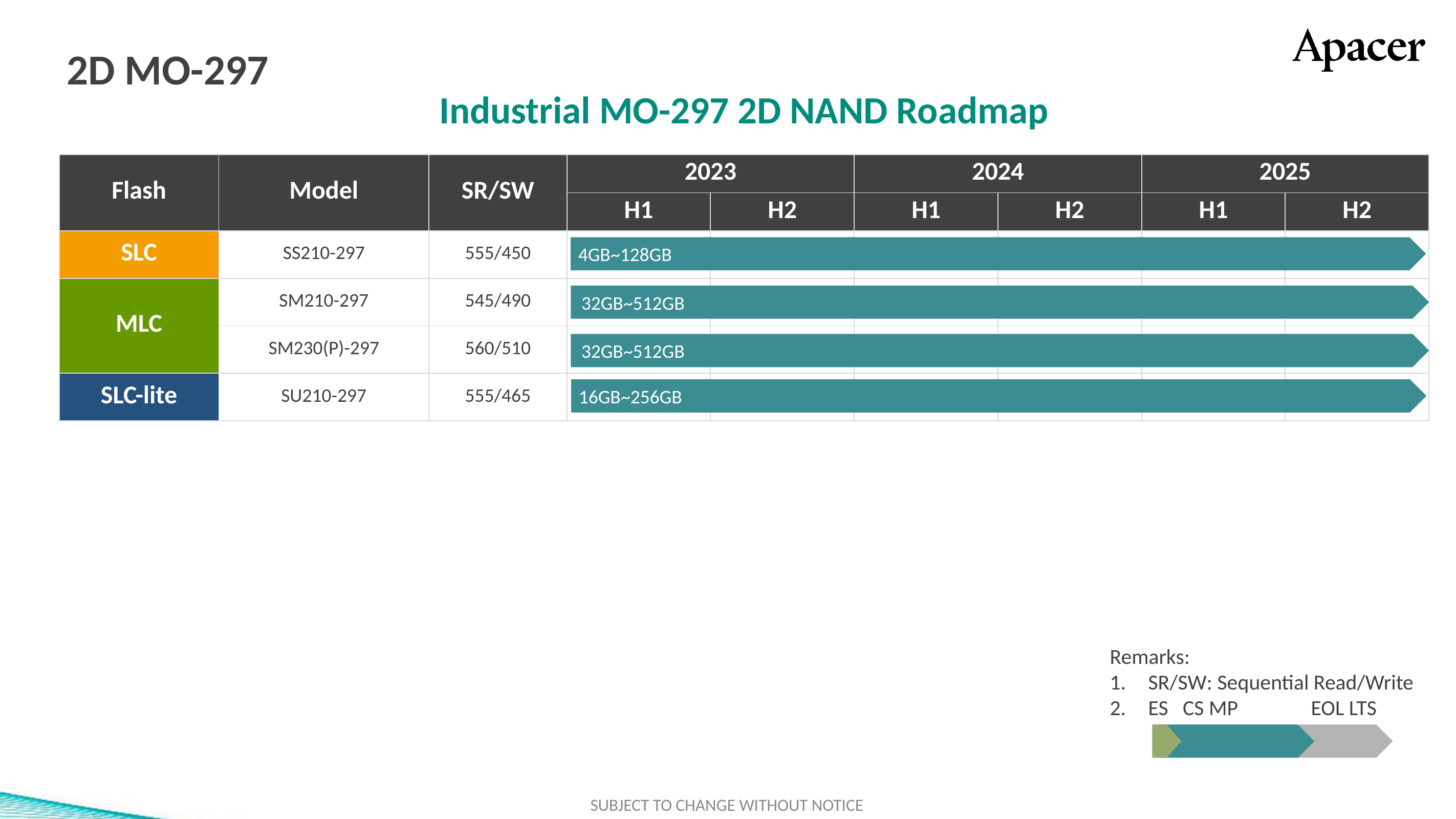

# 2D MO-297
Industrial MO-297 2D NAND Roadmap
| Flash | Model | SR/SW | 2023 |  | 2024 |  | 2025 |  |
| --- | --- | --- | --- | --- | --- | --- | --- | --- |
|  |  |  | H1 | H2 | H1 | H2 | H1 | H2 |
| SLC | SS210-297 | 555/450 |  |  |  |  |  |  |
| MLC | SM210-297 | 545/490 |  |  |  |  |  |  |
|  | SM230(P)-297 | 560/510 |  |  |  |  |  |  |
| SLC-lite | SU210-297 | 555/465 |  |  |  |  |  |  |
標準色
附屬
配色
3D TLC
2D MLC
SLC-lite
SLC
類工

SLC-liteX

4GB~128GB
32GB~512GB
32GB~512GB
16GB~256GB
Remarks:
SR/SW: Sequential Read/Write
ES   CS MP               EOL LTS